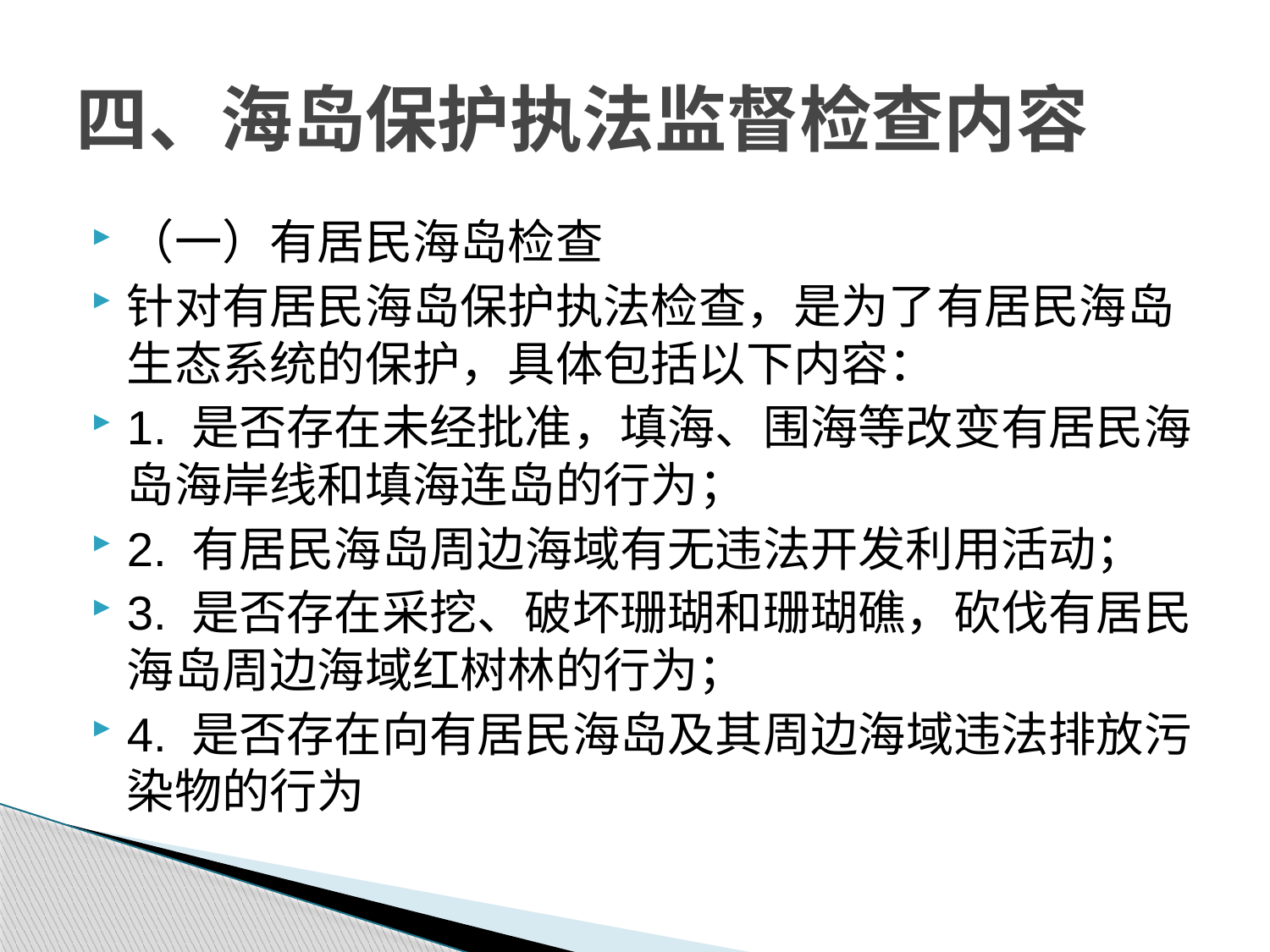

# 四、海岛保护执法监督检查内容
（一）有居民海岛检查
针对有居民海岛保护执法检查，是为了有居民海岛生态系统的保护，具体包括以下内容：
1. 是否存在未经批准，填海、围海等改变有居民海岛海岸线和填海连岛的行为；
2. 有居民海岛周边海域有无违法开发利用活动；
3. 是否存在采挖、破坏珊瑚和珊瑚礁，砍伐有居民海岛周边海域红树林的行为；
4. 是否存在向有居民海岛及其周边海域违法排放污染物的行为